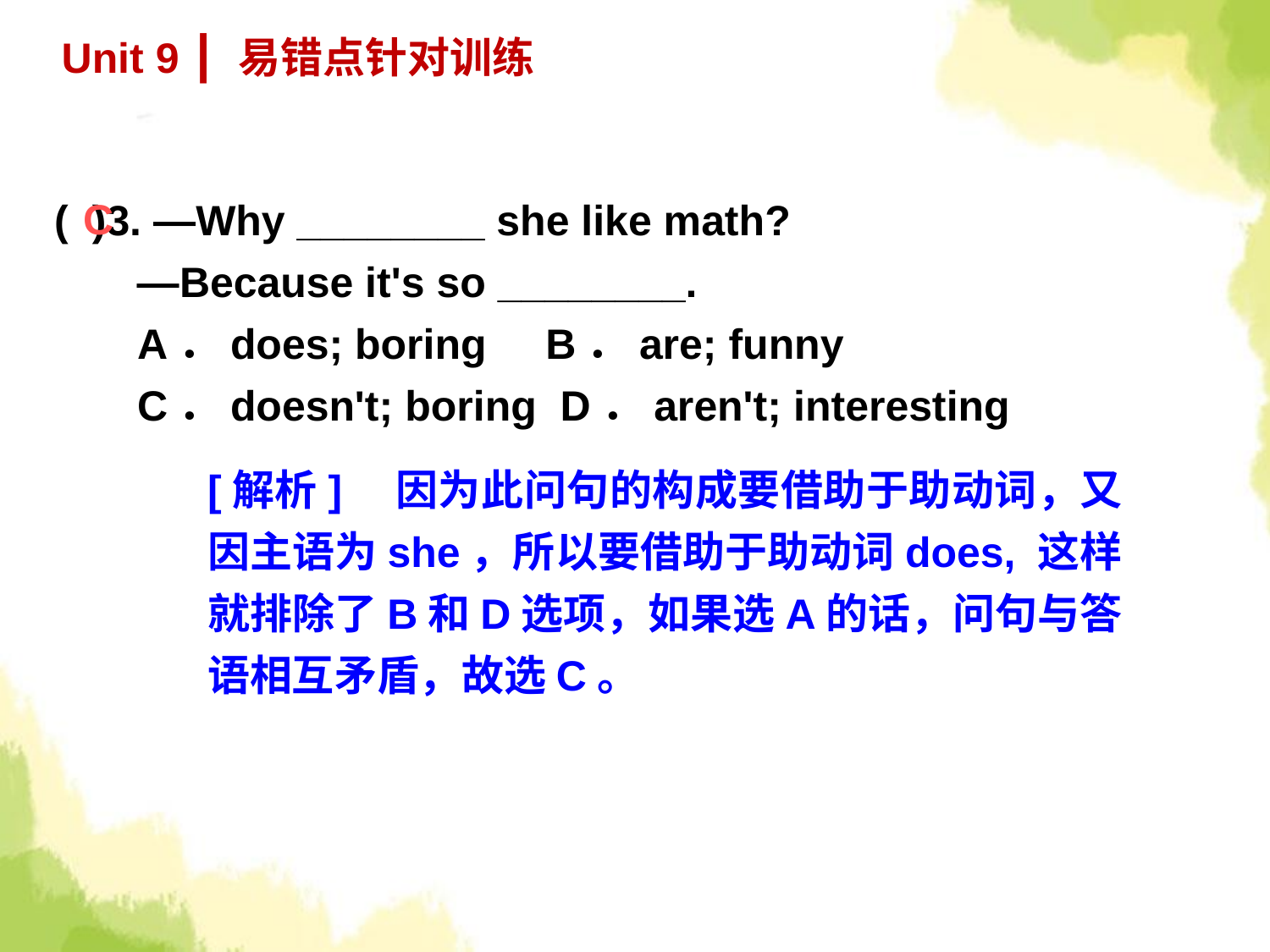

Unit 9 ┃ 易错点针对训练
(  )3. —Why ________ she like math?
       —Because it's so ________.
       A．does; boring     B．are; funny
       C．doesn't; boring  D．aren't; interesting
C
[解析]　因为此问句的构成要借助于助动词，又因主语为she，所以要借助于助动词does, 这样就排除了B和D选项，如果选A的话，问句与答语相互矛盾，故选C。